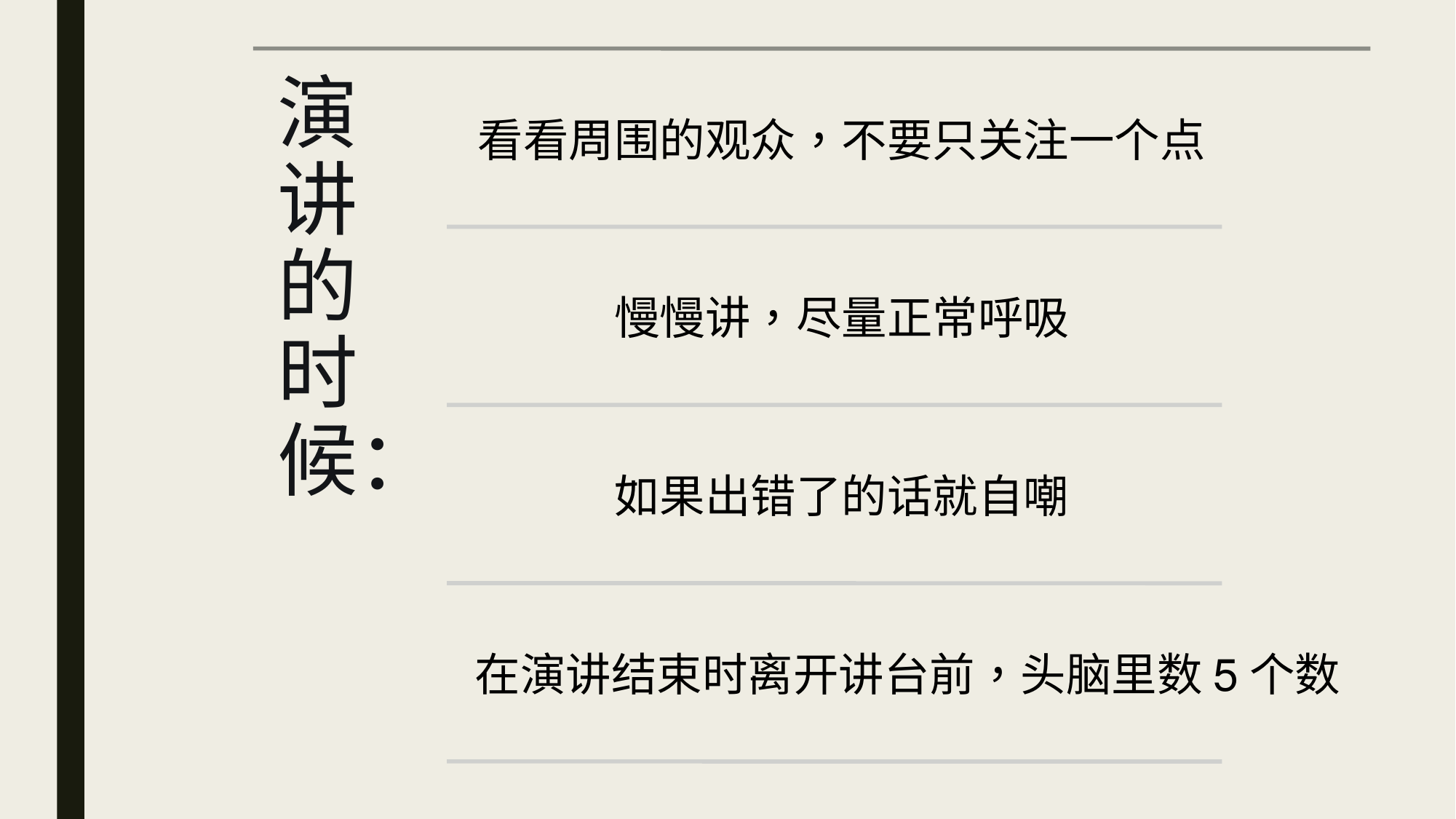

演讲的时候：
看看周围的观众，不要只关注一个点
慢慢讲，尽量正常呼吸
如果出错了的话就自嘲
在演讲结束时离开讲台前，头脑里数5个数